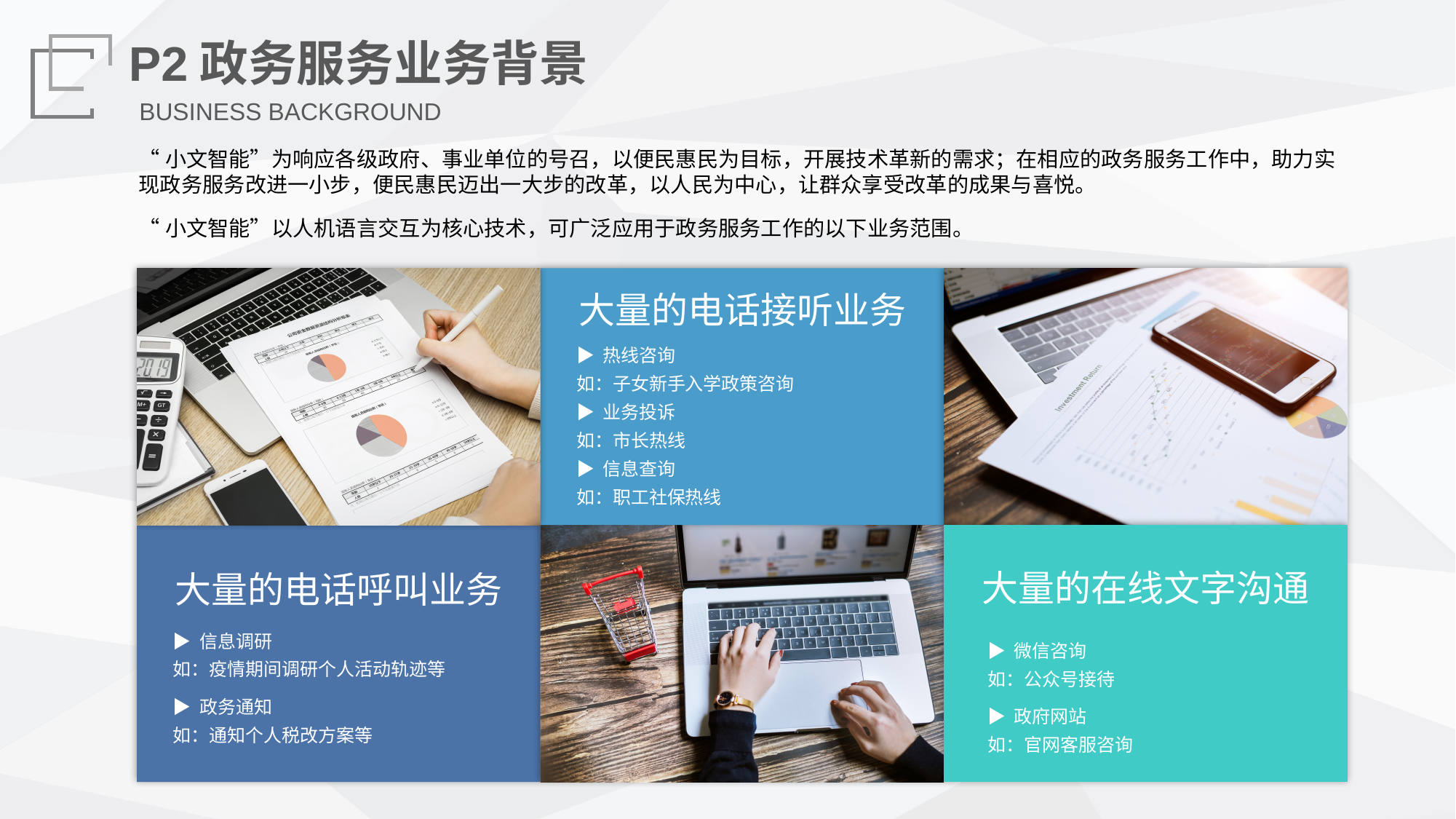

P2政务服务业务背景

BUSINESS BACKGROUND
“小文智能”为响应各级政府、事业单位的号召，以便民惠民为目标，开展技术革新的需求；在相应的政务服务工作中，助力实现政务服务改进一小步，便民惠民迈出一大步的改革，以人民为中心，让群众享受改革的成果与喜悦。
“小文智能”以人机语言交互为核心技术，可广泛应用于政务服务工作的以下业务范围。

大量的电话接听业务
▶ 热线咨询
如：子女新手入学政策咨询
▶ 业务投诉
如：市长热线
▶ 信息查询
如：职工社保热线

大量的在线文字沟通
大量的电话呼叫业务
▶ 信息调研
如：疫情期间调研个人活动轨迹等
▶ 政务通知
如：通知个人税改方案等
▶ 微信咨询
如：公众号接待
▶ 政府网站
如：官网客服咨询